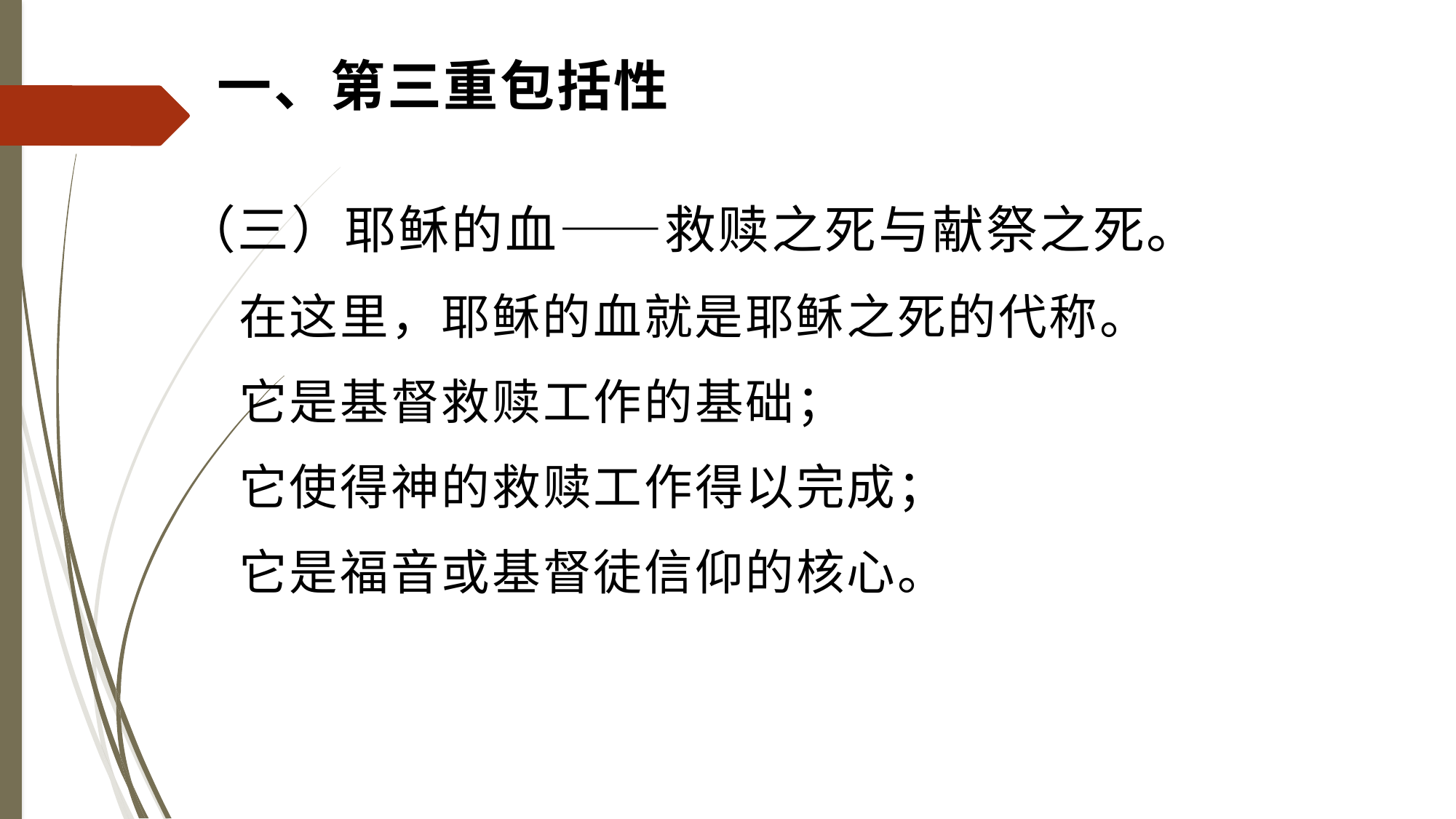

# 一、第三重包括性
（三）耶稣的血——救赎之死与献祭之死。
在这里，耶稣的血就是耶稣之死的代称。
它是基督救赎工作的基础；
它使得神的救赎工作得以完成；
它是福音或基督徒信仰的核心。